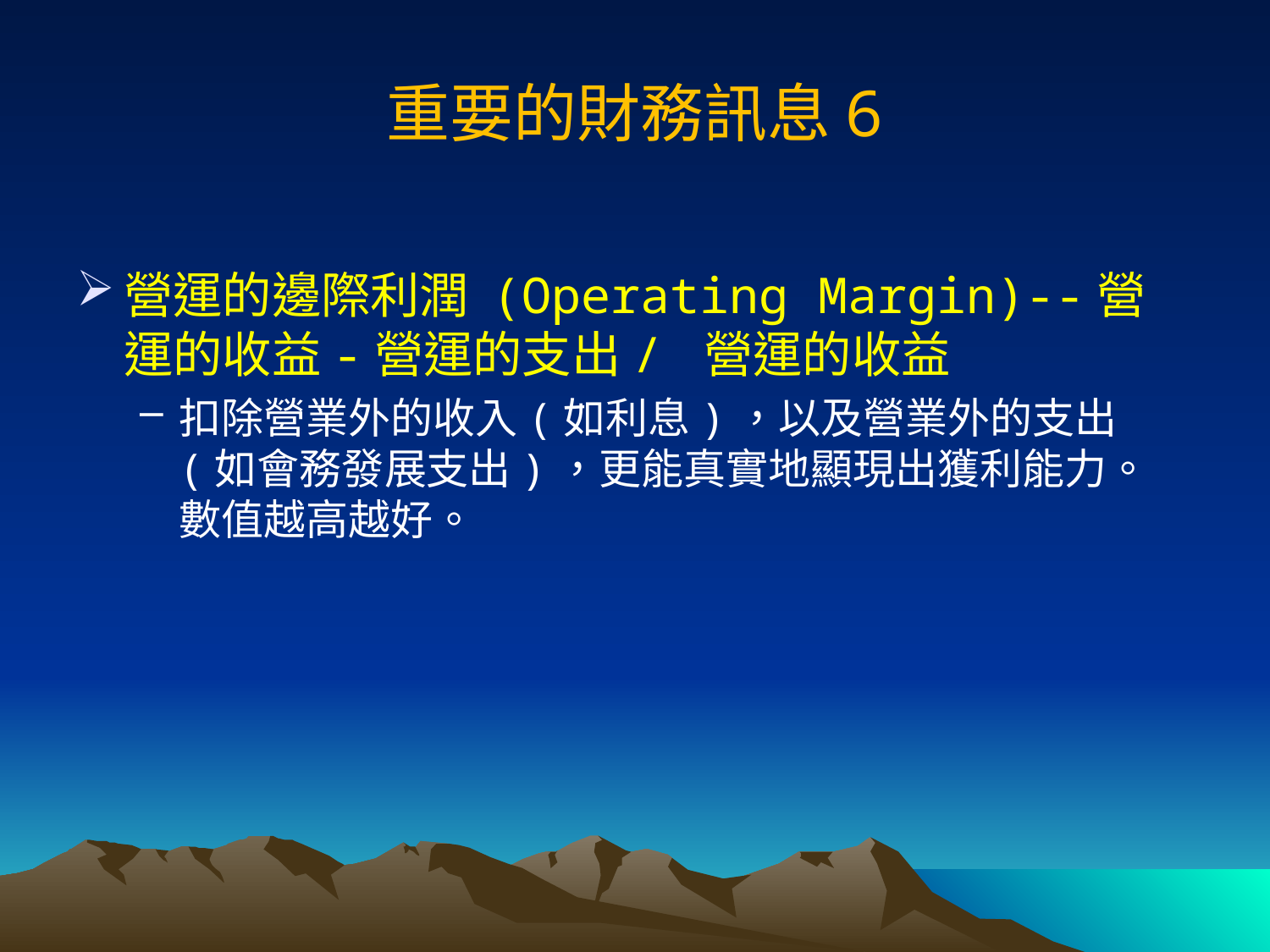

# 重要的財務訊息6
營運的邊際利潤 (Operating Margin)--營運的收益-營運的支出/ 營運的收益
扣除營業外的收入(如利息)，以及營業外的支出(如會務發展支出)，更能真實地顯現出獲利能力。 數值越高越好。